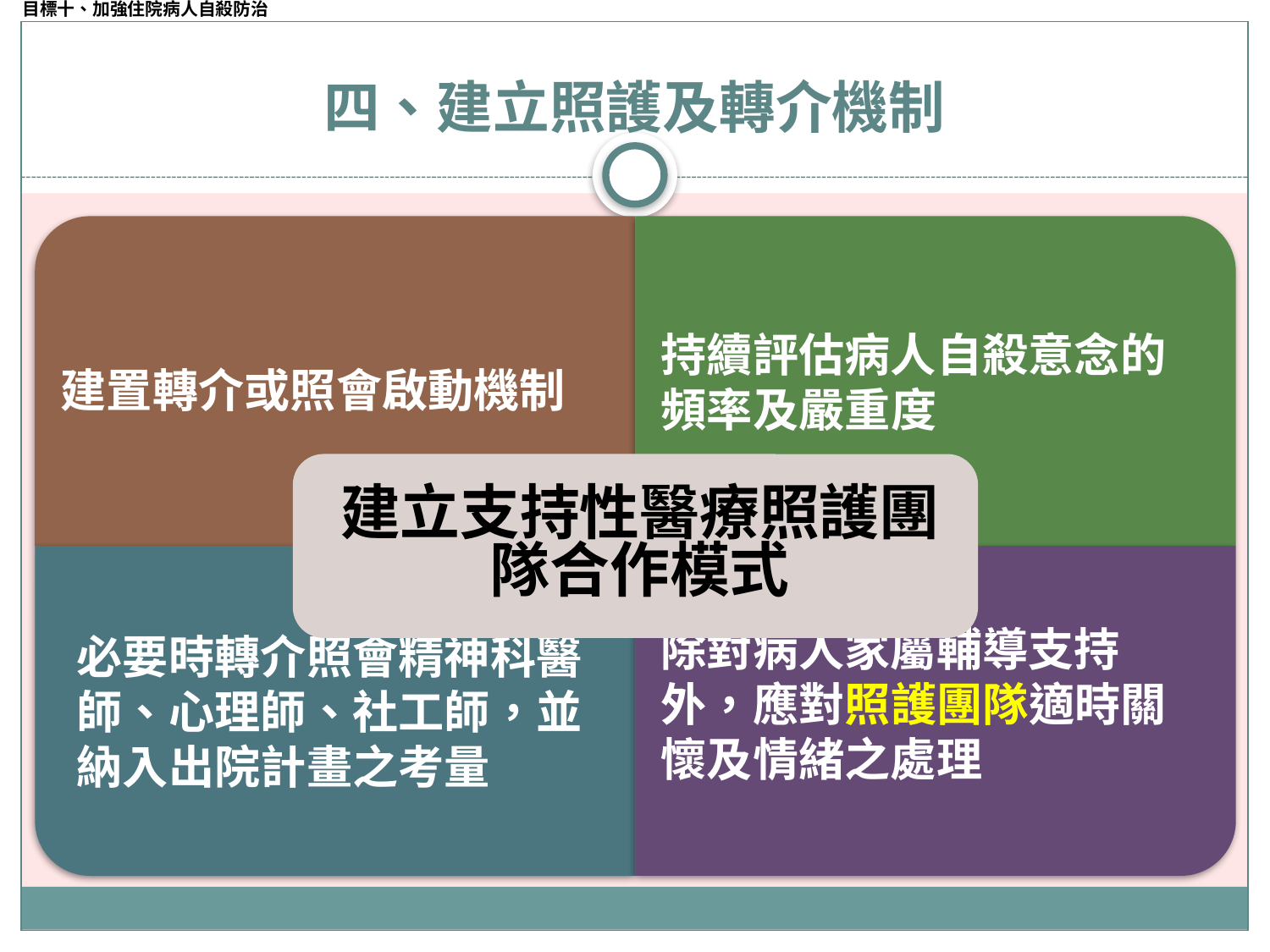

# 四、建立照護及轉介機制
建置轉介或照會啟動機制
持續評估病人自殺意念的頻率及嚴重度
必要時轉介照會精神科醫師、心理師、社工師，並納入出院計畫之考量
除對病人家屬輔導支持外，應對照護團隊適時關懷及情緒之處理
建立支持性醫療照護團隊合作模式